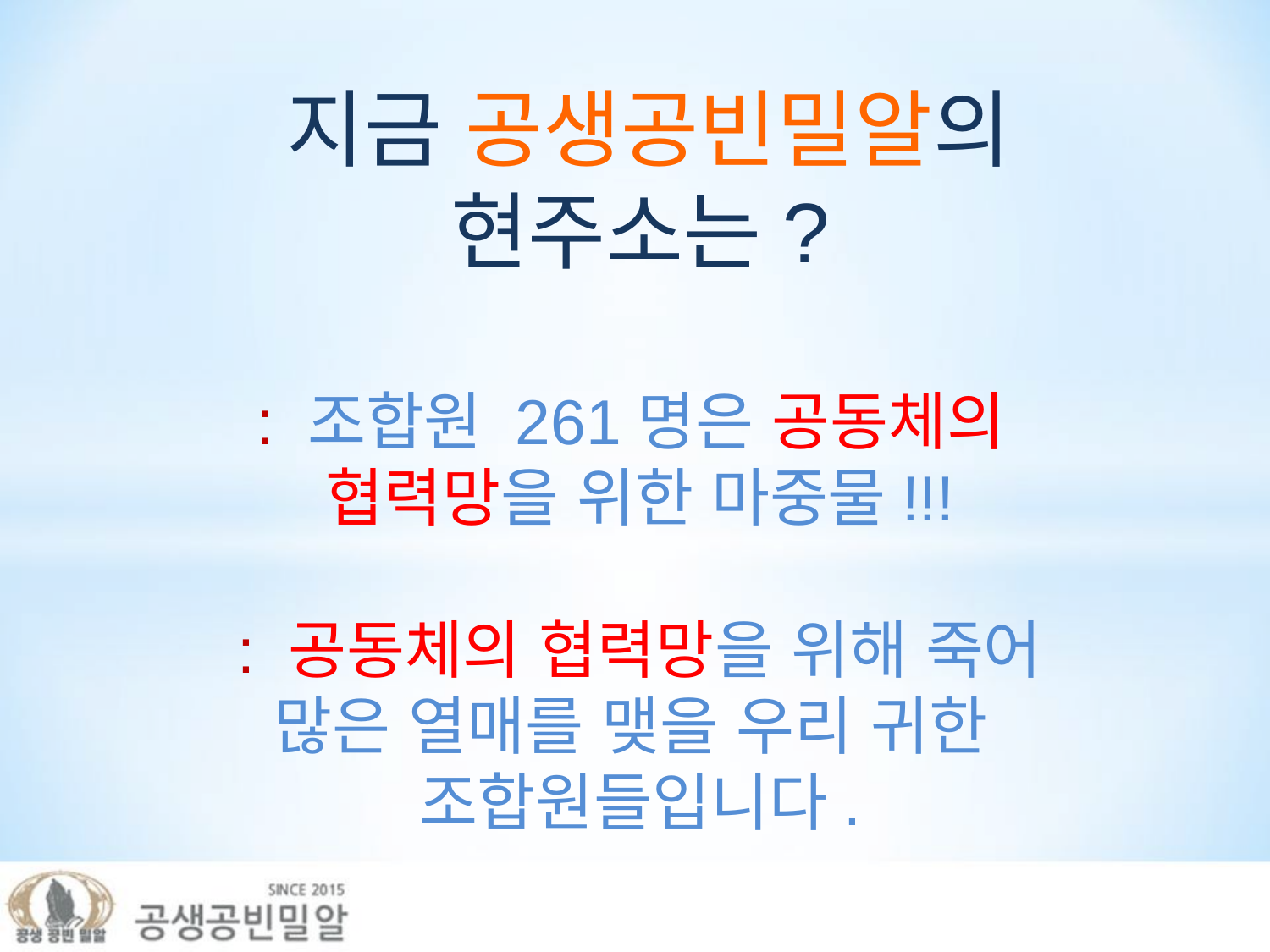

지금 공생공빈밀알의
현주소는?

: 조합원 261명은 공동체의
협력망을 위한 마중물!!!

: 공동체의 협력망을 위해 죽어
많은 열매를 맺을 우리 귀한
조합원들입니다.